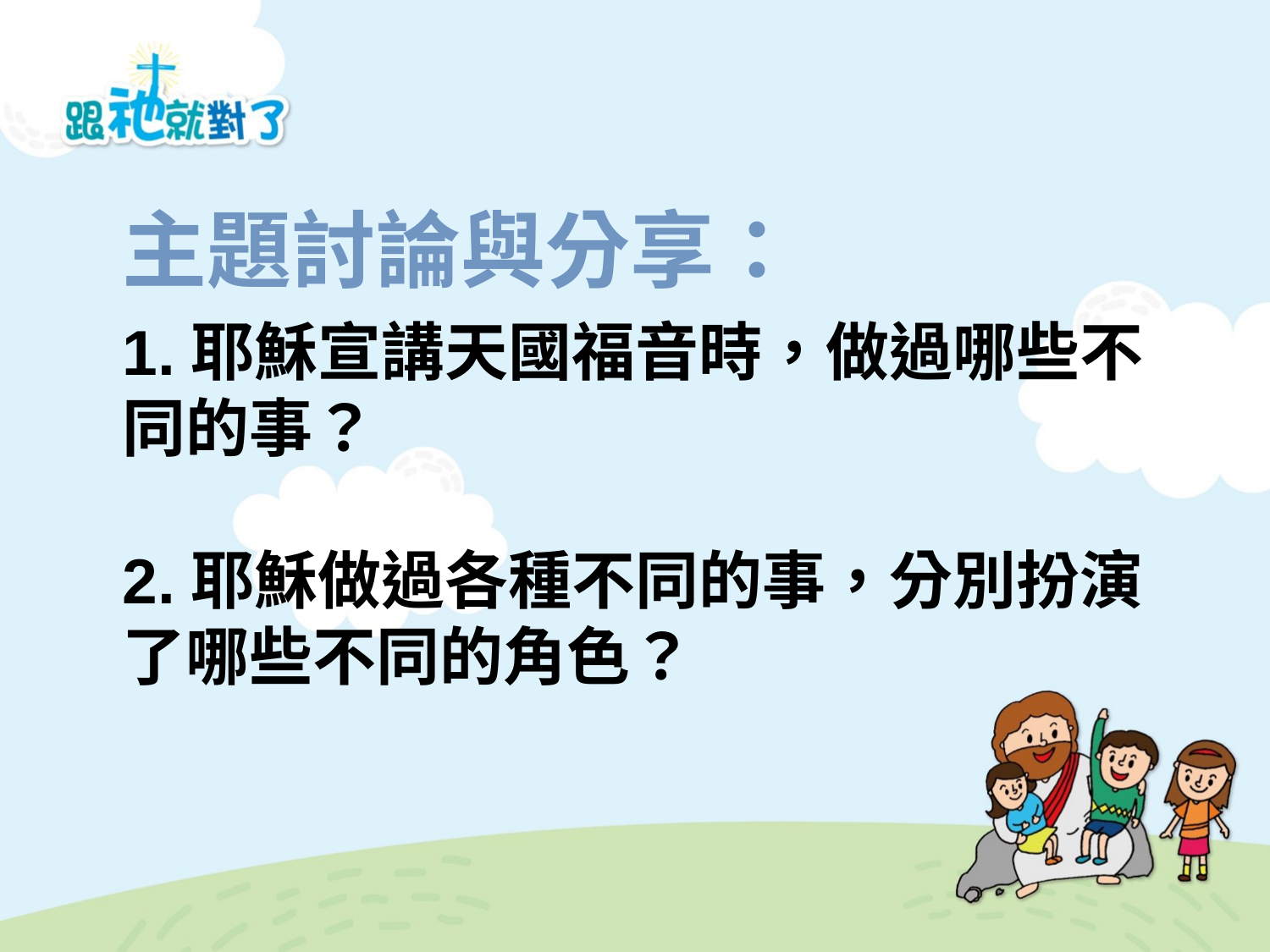

主題討論與分享：
1.耶穌宣講天國福音時，做過哪些不同的事？

2.耶穌做過各種不同的事，分別扮演了哪些不同的角色？